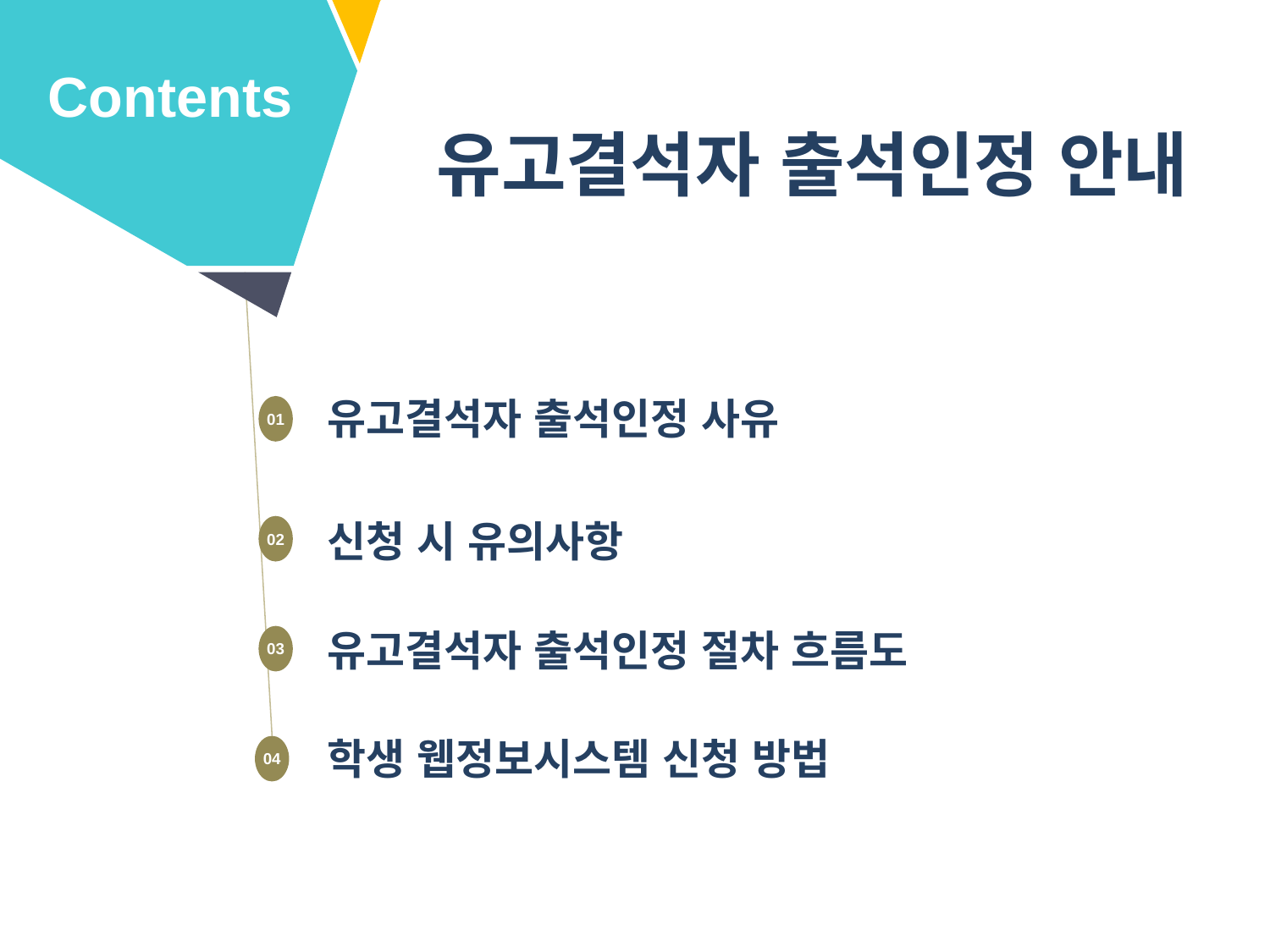

Contents
유고결석자 출석인정 안내
유고결석자 출석인정 사유
01
신청 시 유의사항
02
유고결석자 출석인정 절차 흐름도
03
학생 웹정보시스템 신청 방법
04